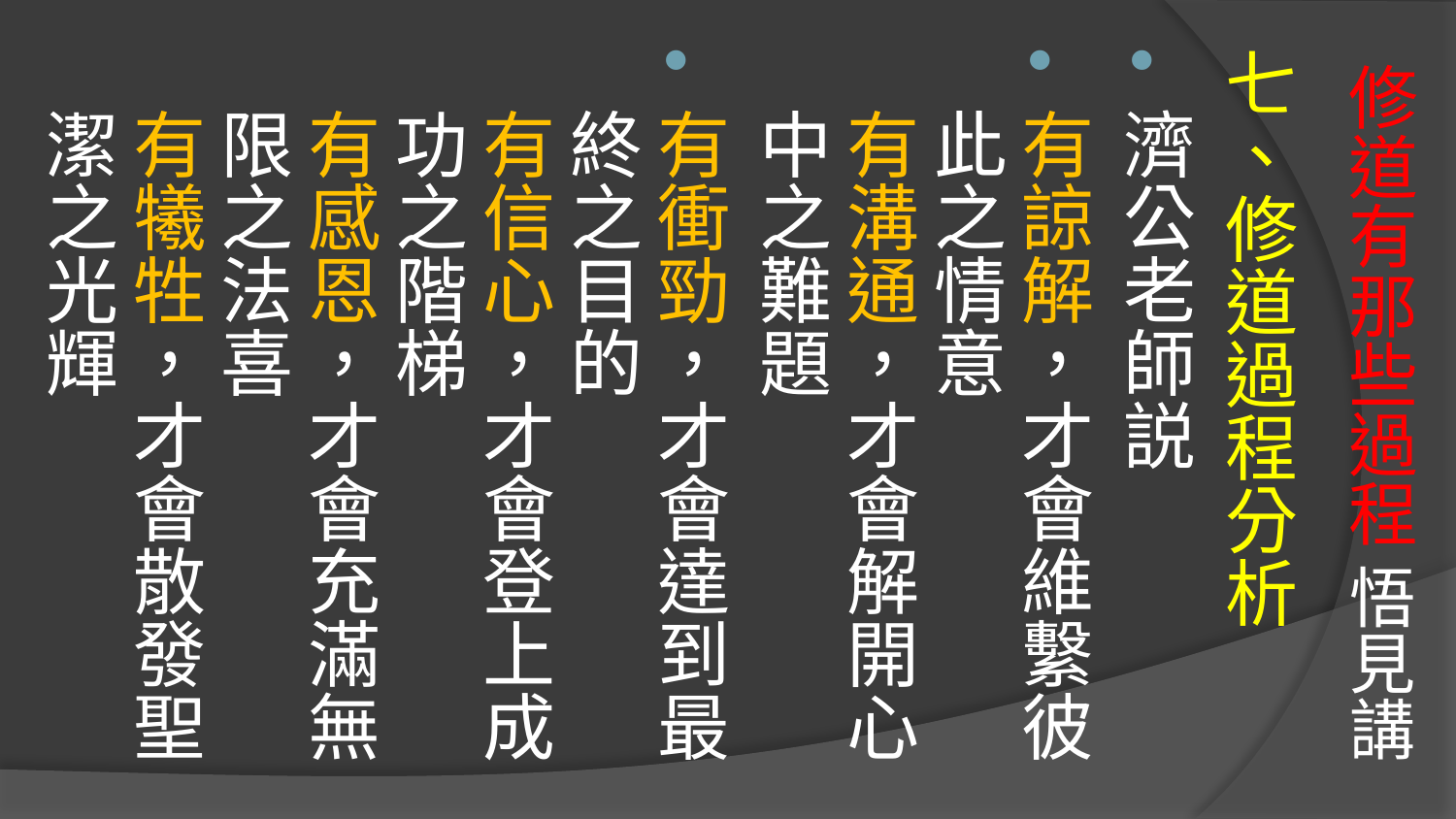

七、修道過程分析
濟公老師説
有諒解，才會維繫彼此之情意 
有溝通，才會解開心中之難題
有衝勁，才會達到最終之目的 
有信心，才會登上成功之階梯 
有感恩，才會充滿無限之法喜 
有犧牲，才會散發聖潔之光輝
# 修道有那些過程 悟見講